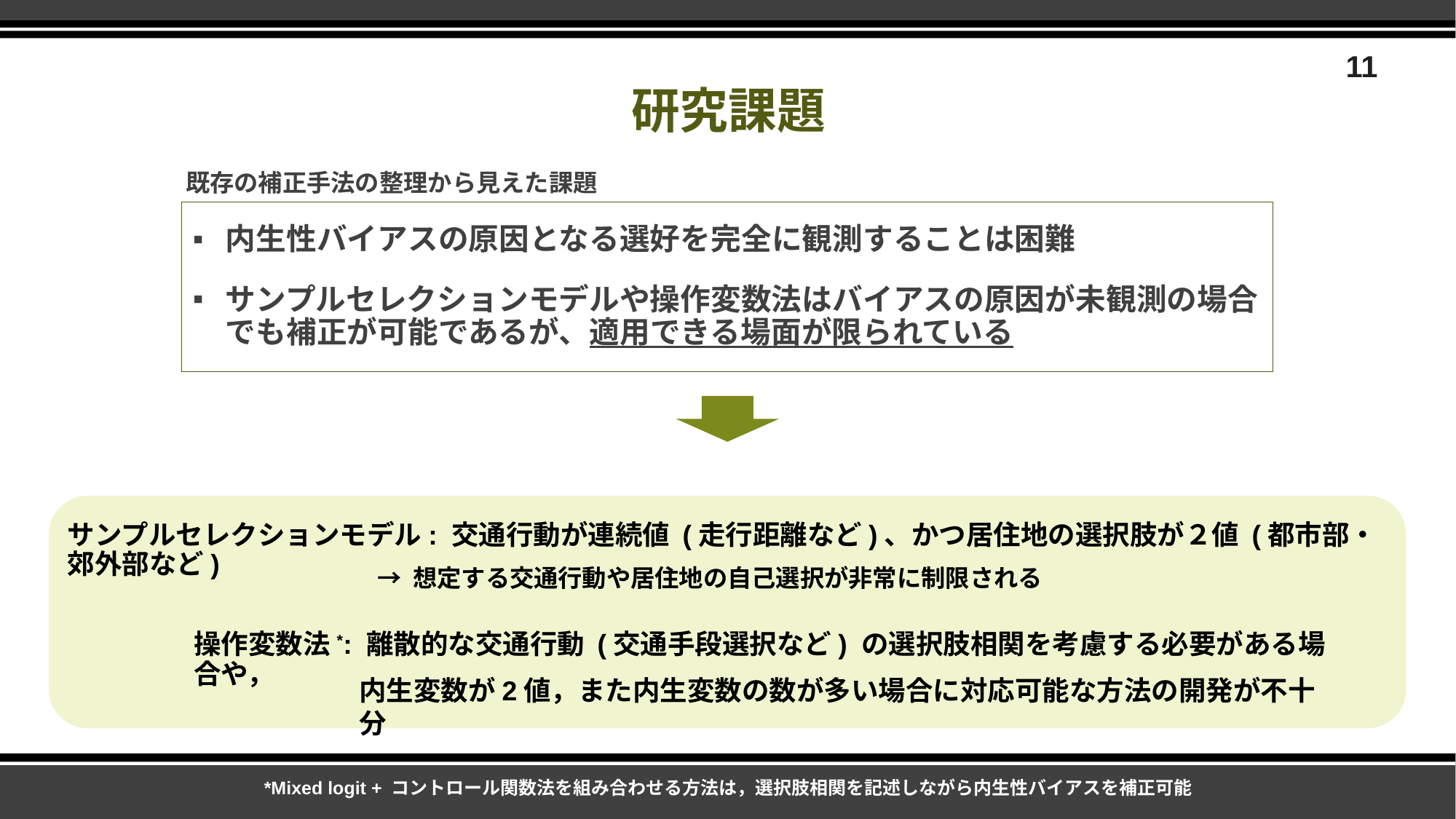

# 研究課題
11
既存の補正手法の整理から見えた課題
内生性バイアスの原因となる選好を完全に観測することは困難
サンプルセレクションモデルや操作変数法はバイアスの原因が未観測の場合でも補正が可能であるが、適用できる場面が限られている

サンプルセレクションモデル: 交通行動が連続値 (走行距離など)、かつ居住地の選択肢が２値 (都市部・郊外部など)
→ 想定する交通行動や居住地の自己選択が非常に制限される
操作変数法*: 離散的な交通行動 (交通手段選択など) の選択肢相関を考慮する必要がある場合や，
内生変数が2値，また内生変数の数が多い場合に対応可能な方法の開発が不十分
*Mixed logit + コントロール関数法を組み合わせる方法は，選択肢相関を記述しながら内生性バイアスを補正可能